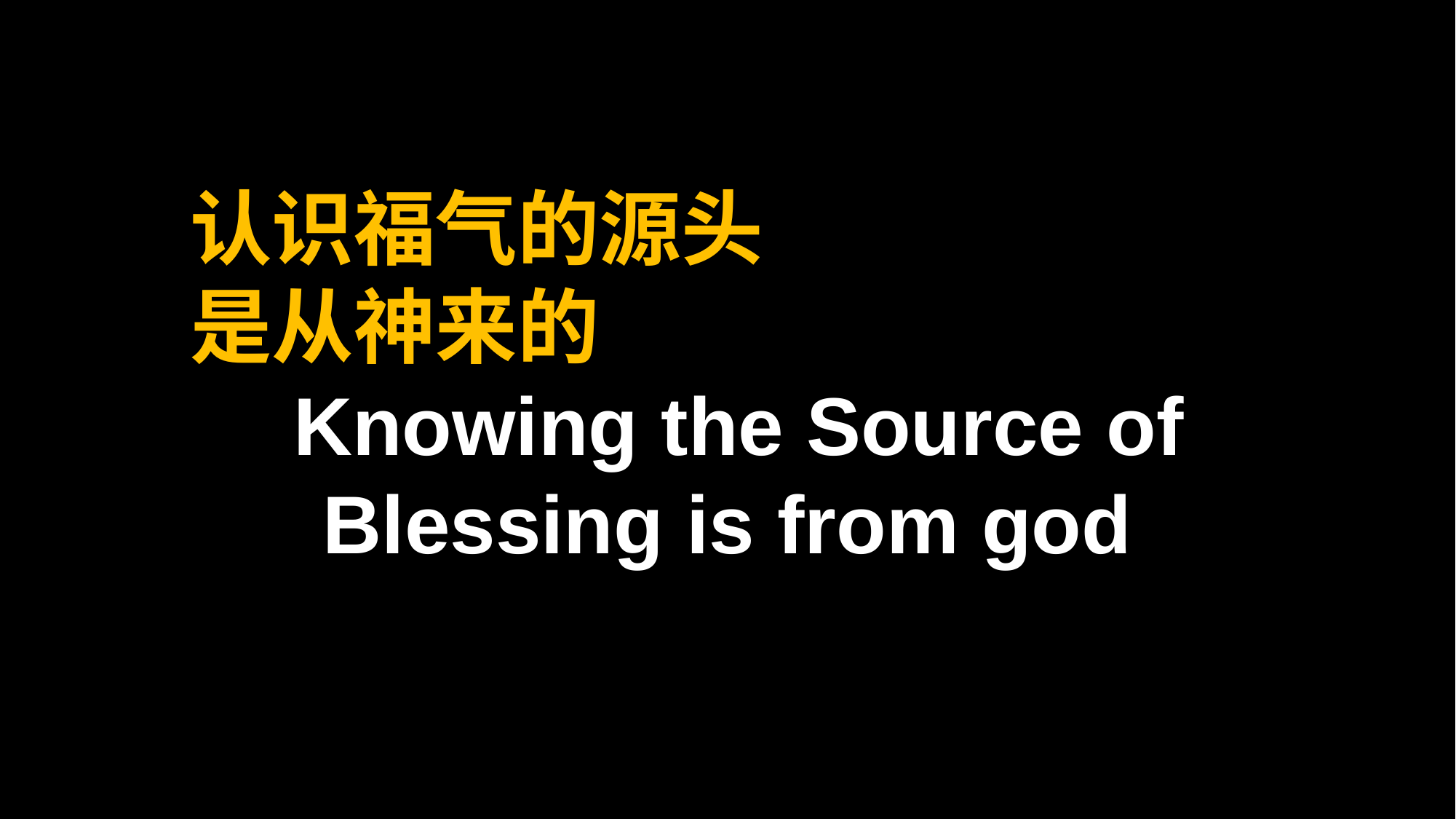

认识福气的源头
是从神来的
 Knowing the Source of Blessing is from god